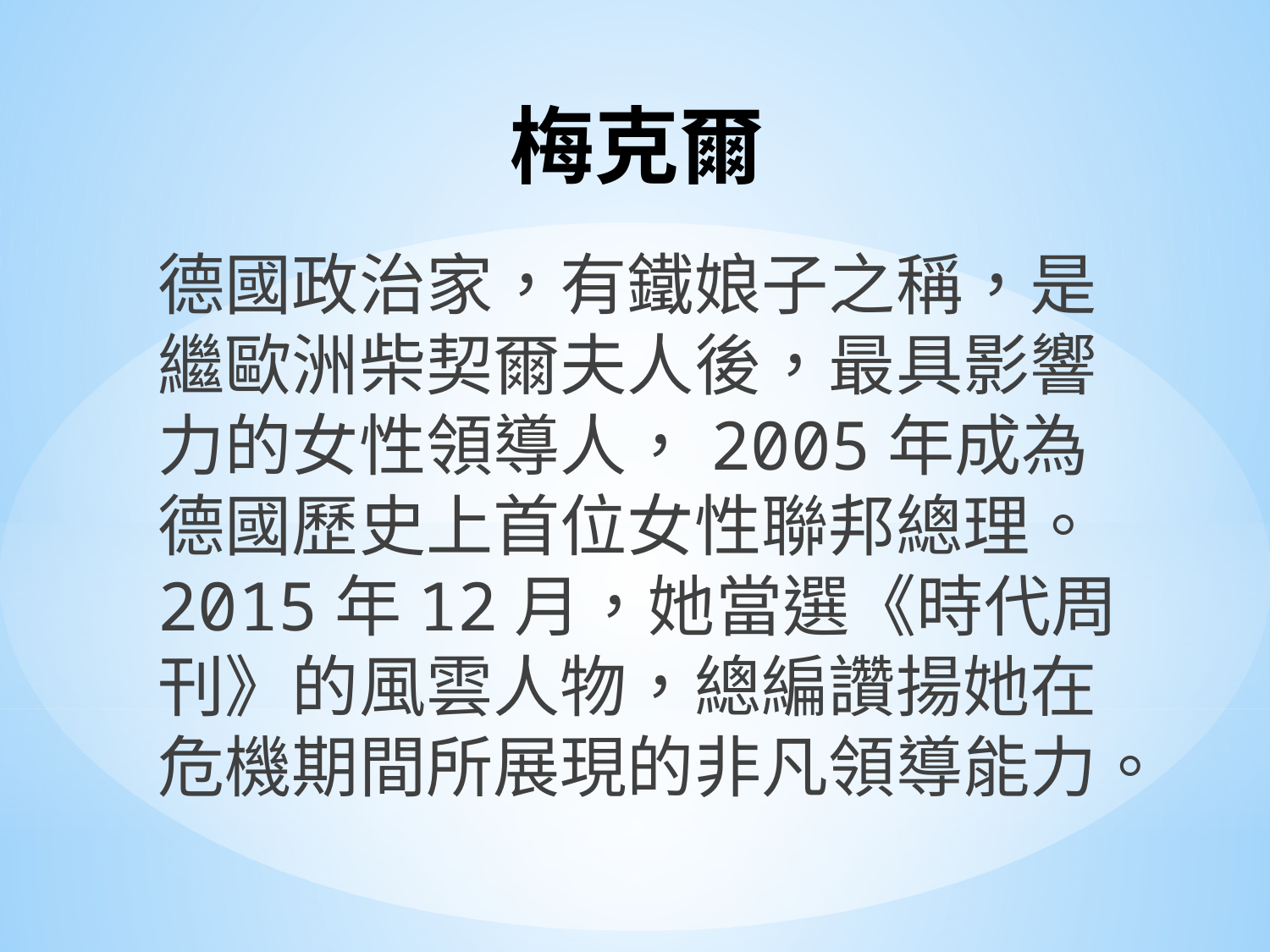

# 梅克爾
德國政治家，有鐵娘子之稱，是繼歐洲柴契爾夫人後，最具影響力的女性領導人，2005年成為德國歷史上首位女性聯邦總理。2015年12月，她當選《時代周刊》的風雲人物，總編讚揚她在危機期間所展現的非凡領導能力。